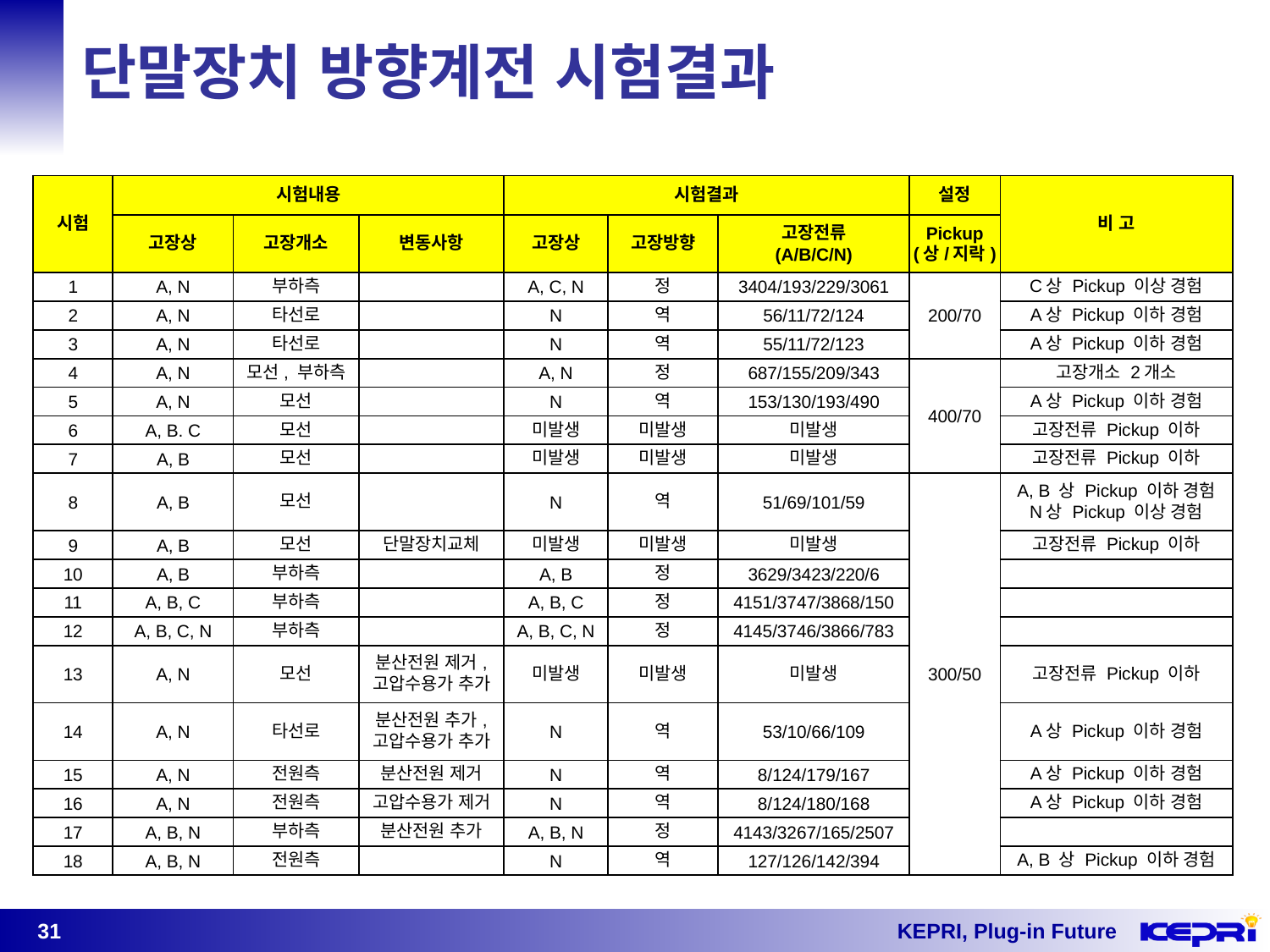

# 단말장치 방향계전 시험결과
| 시험 | 시험내용 |  |  | 시험결과 |  |  | 설정 | 비 고 |
| --- | --- | --- | --- | --- | --- | --- | --- | --- |
|  | 고장상 | 고장개소 | 변동사항 | 고장상 | 고장방향 | 고장전류 (A/B/C/N) | Pickup (상/지락) |  |
| 1 | A, N | 부하측 |  | A, C, N | 정 | 3404/193/229/3061 | 200/70 | C상 Pickup 이상 경험 |
| 2 | A, N | 타선로 |  | N | 역 | 56/11/72/124 |  | A상 Pickup 이하 경험 |
| 3 | A, N | 타선로 |  | N | 역 | 55/11/72/123 |  | A상 Pickup 이하 경험 |
| 4 | A, N | 모선, 부하측 |  | A, N | 정 | 687/155/209/343 | 400/70 | 고장개소 2개소 |
| 5 | A, N | 모선 |  | N | 역 | 153/130/193/490 |  | A상 Pickup 이하 경험 |
| 6 | A, B. C | 모선 |  | 미발생 | 미발생 | 미발생 |  | 고장전류 Pickup 이하 |
| 7 | A, B | 모선 |  | 미발생 | 미발생 | 미발생 |  | 고장전류 Pickup 이하 |
| 8 | A, B | 모선 |  | N | 역 | 51/69/101/59 | 300/50 | A, B 상 Pickup 이하 경험 N상 Pickup 이상 경험 |
| 9 | A, B | 모선 | 단말장치교체 | 미발생 | 미발생 | 미발생 |  | 고장전류 Pickup 이하 |
| 10 | A, B | 부하측 |  | A, B | 정 | 3629/3423/220/6 |  |  |
| 11 | A, B, C | 부하측 |  | A, B, C | 정 | 4151/3747/3868/150 |  |  |
| 12 | A, B, C, N | 부하측 |  | A, B, C, N | 정 | 4145/3746/3866/783 |  |  |
| 13 | A, N | 모선 | 분산전원 제거, 고압수용가 추가 | 미발생 | 미발생 | 미발생 |  | 고장전류 Pickup 이하 |
| 14 | A, N | 타선로 | 분산전원 추가, 고압수용가 추가 | N | 역 | 53/10/66/109 |  | A상 Pickup 이하 경험 |
| 15 | A, N | 전원측 | 분산전원 제거 | N | 역 | 8/124/179/167 |  | A상 Pickup 이하 경험 |
| 16 | A, N | 전원측 | 고압수용가 제거 | N | 역 | 8/124/180/168 |  | A상 Pickup 이하 경험 |
| 17 | A, B, N | 부하측 | 분산전원 추가 | A, B, N | 정 | 4143/3267/165/2507 |  |  |
| 18 | A, B, N | 전원측 |  | N | 역 | 127/126/142/394 |  | A, B 상 Pickup 이하 경험 |